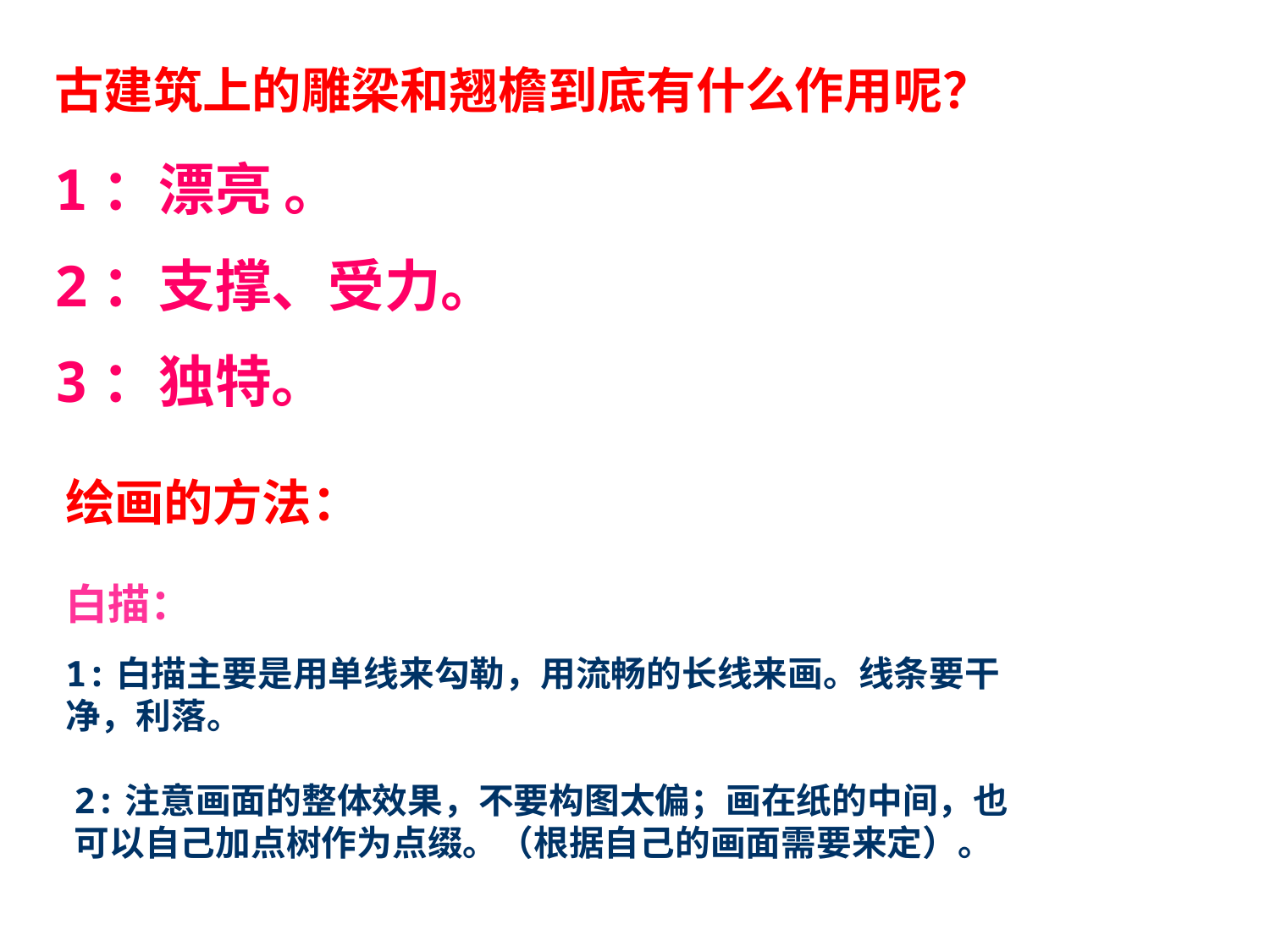

古建筑上的雕梁和翘檐到底有什么作用呢？
1：漂亮 。
2：支撑、受力。
3：独特。

绘画的方法：
白描：
1:白描主要是用单线来勾勒，用流畅的长线来画。线条要干净，利落。
2:注意画面的整体效果，不要构图太偏；画在纸的中间，也可以自己加点树作为点缀。（根据自己的画面需要来定）。